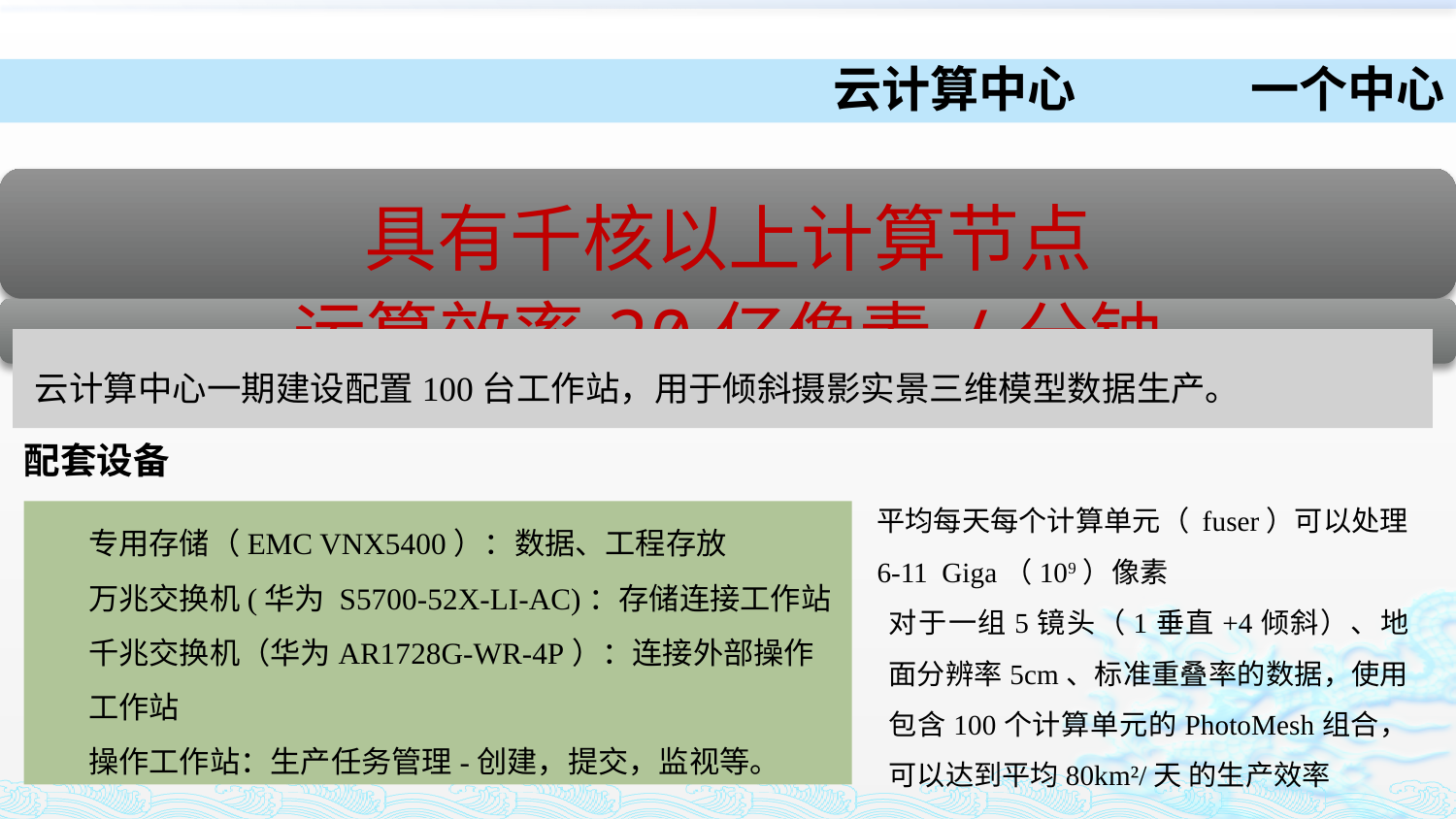

云计算中心                一个中心
具有千核以上计算节点
运算效率20亿像素/分钟

云计算中心一期建设配置100台工作站，用于倾斜摄影实景三维模型数据生产。
配套设备
平均每天每个计算单元（ fuser）可以处理6-11  Giga（109）像素
对于一组5镜头（1垂直+4倾斜）、地面分辨率5cm、标准重叠率的数据，使用包含100个计算单元的PhotoMesh组合，可以达到平均80km²/天 的生产效率
专用存储（EMC VNX5400）：数据、工程存放
万兆交换机(华为 S5700-52X-LI-AC)：存储连接工作站
千兆交换机（华为AR1728G-WR-4P）：连接外部操作工作站
操作工作站：生产任务管理-创建，提交，监视等。